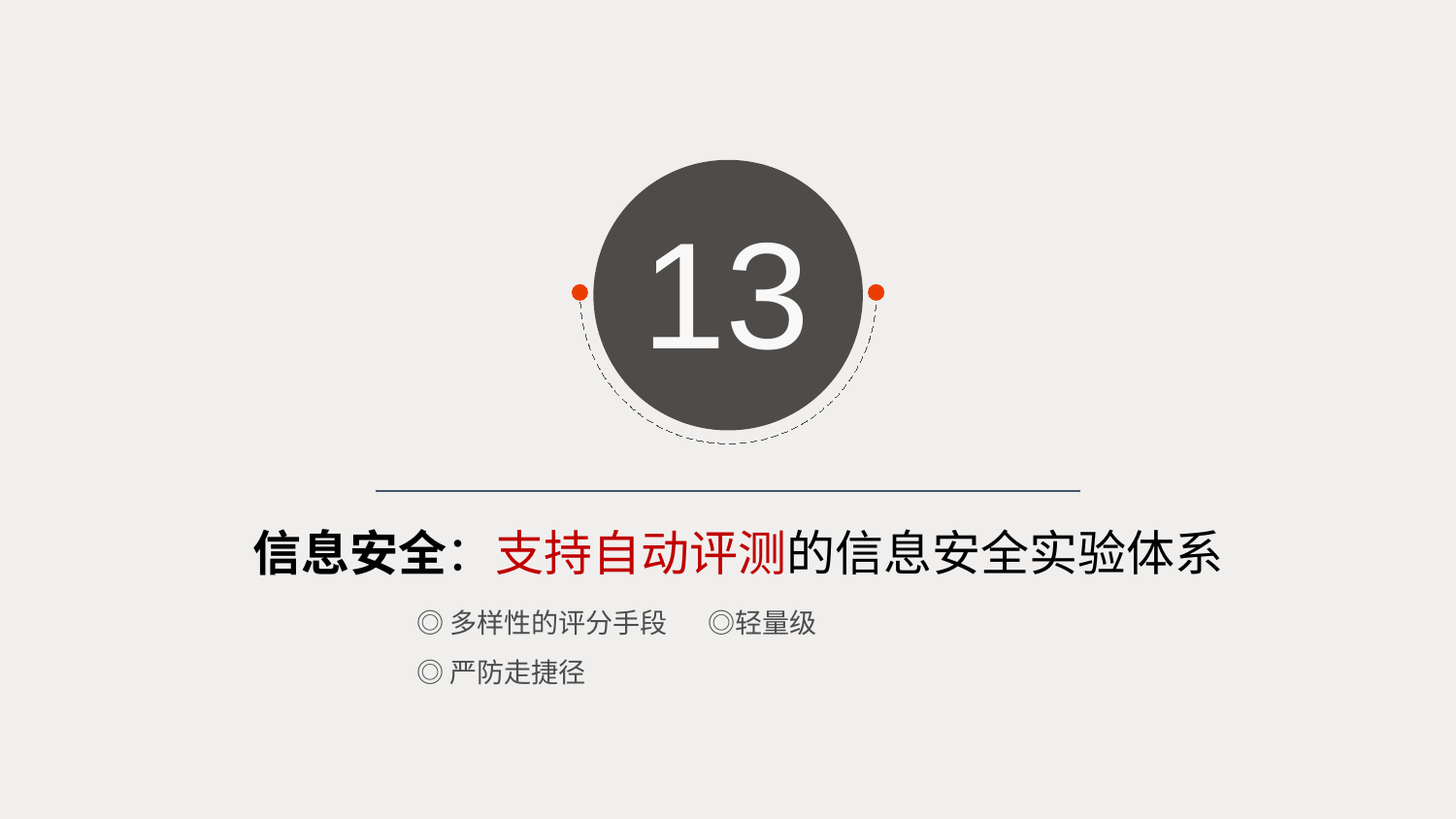

13

信息安全：支持自动评测的信息安全实验体系
◎多样性的评分手段	◎轻量级
◎严防走捷径